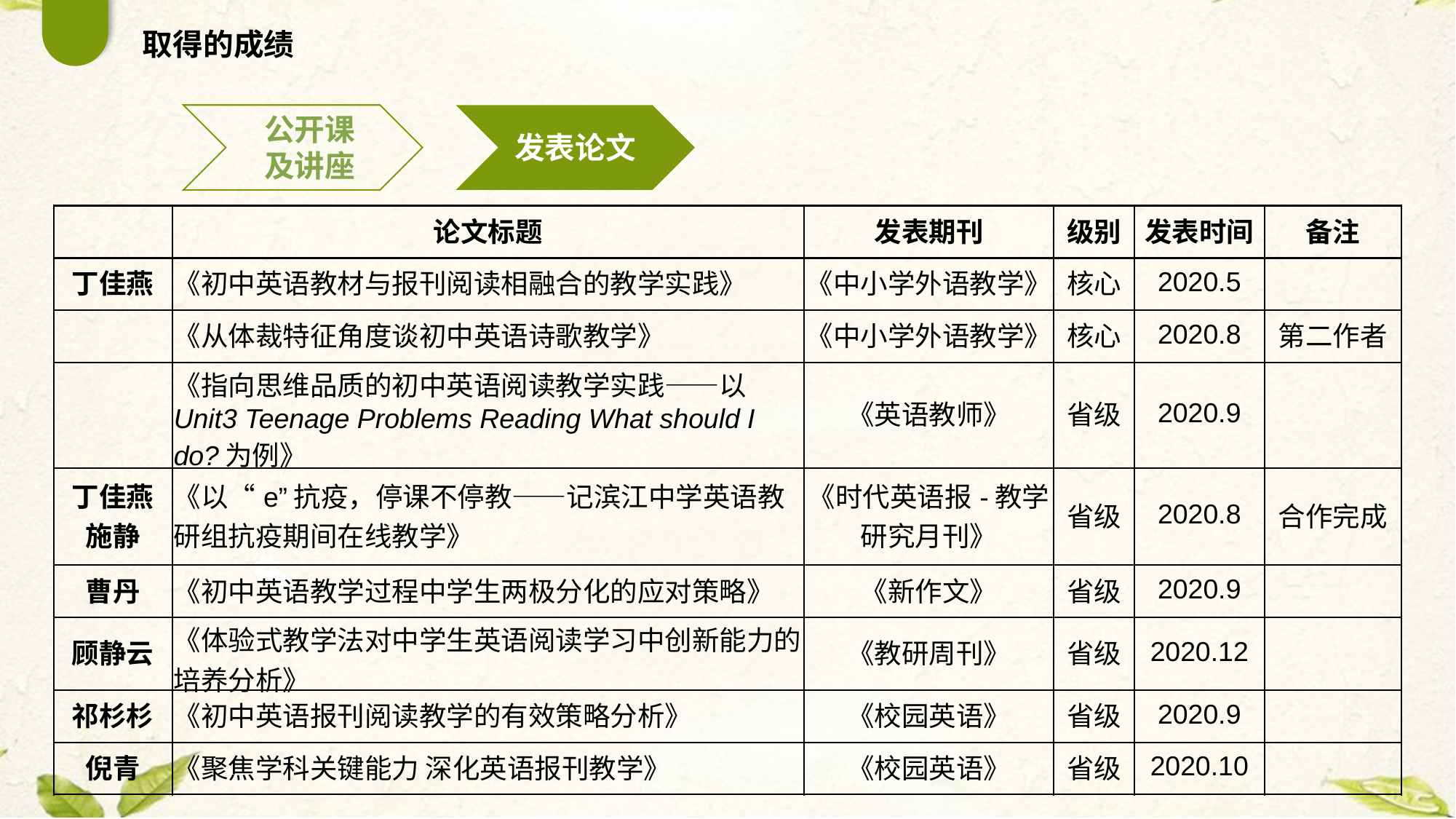

取得的成绩
公开课
及讲座

发表论文
|  | 论文标题 | 发表期刊 | 级别 | 发表时间 | 备注 |
| --- | --- | --- | --- | --- | --- |
| 丁佳燕 | 《初中英语教材与报刊阅读相融合的教学实践》 | 《中小学外语教学》 | 核心 | 2020.5 |  |
|  | 《从体裁特征角度谈初中英语诗歌教学》 | 《中小学外语教学》 | 核心 | 2020.8 | 第二作者 |
|  | 《指向思维品质的初中英语阅读教学实践——以Unit3 Teenage Problems Reading What should I do?为例》 | 《英语教师》 | 省级 | 2020.9 |  |
| 丁佳燕 施静 | 《以“e”抗疫，停课不停教——记滨江中学英语教研组抗疫期间在线教学》 | 《时代英语报-教学研究月刊》 | 省级 | 2020.8 | 合作完成 |
| 曹丹 | 《初中英语教学过程中学生两极分化的应对策略》 | 《新作文》 | 省级 | 2020.9 |  |
| 顾静云 | 《体验式教学法对中学生英语阅读学习中创新能力的培养分析》 | 《教研周刊》 | 省级 | 2020.12 |  |
| 祁杉杉 | 《初中英语报刊阅读教学的有效策略分析》 | 《校园英语》 | 省级 | 2020.9 |  |
| 倪青 | 《聚焦学科关键能力 深化英语报刊教学》 | 《校园英语》 | 省级 | 2020.10 |  |